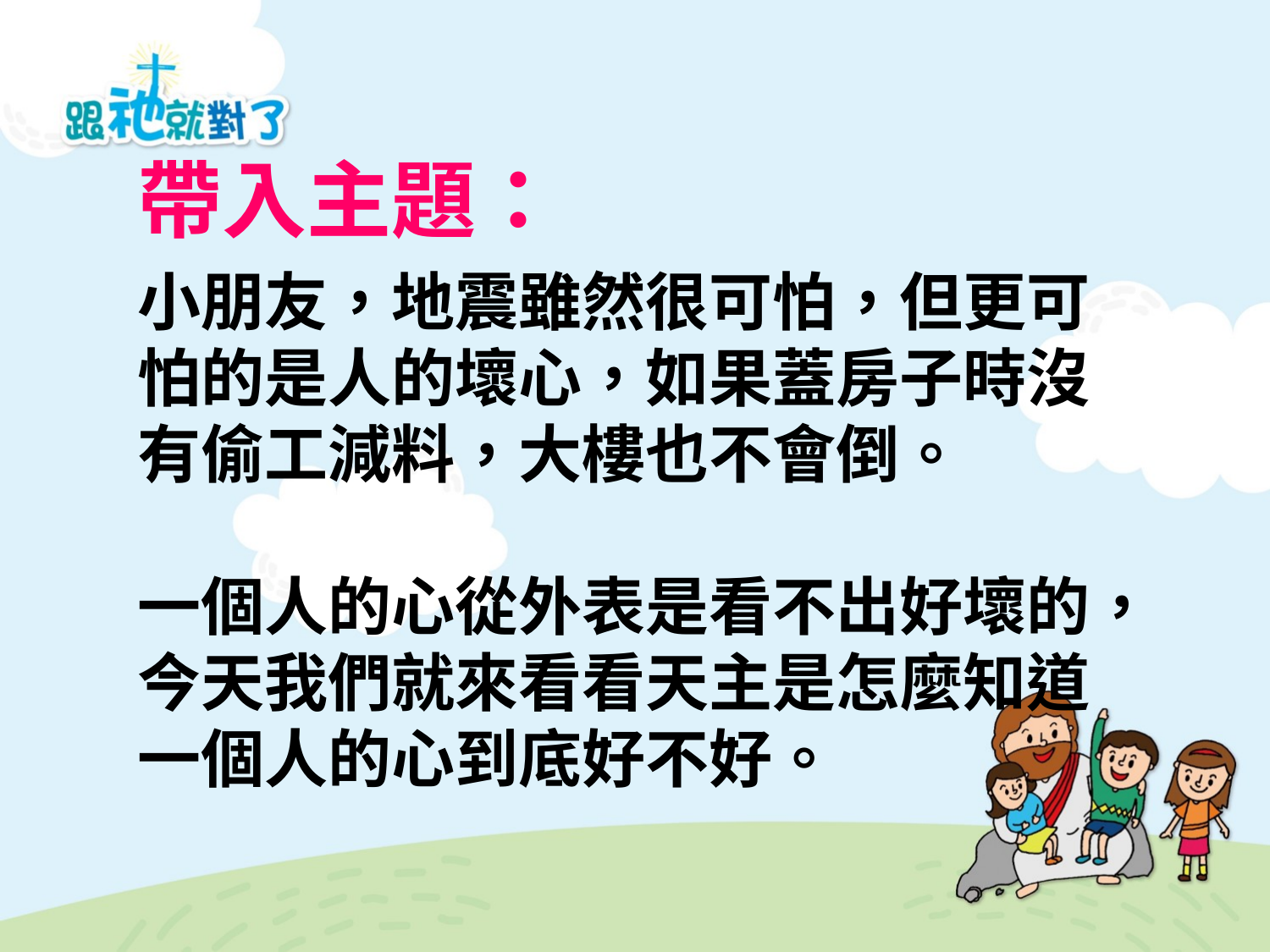

帶入主題：
小朋友，地震雖然很可怕，但更可怕的是人的壞心，如果蓋房子時沒有偷工減料，大樓也不會倒。

一個人的心從外表是看不出好壞的，今天我們就來看看天主是怎麼知道一個人的心到底好不好。